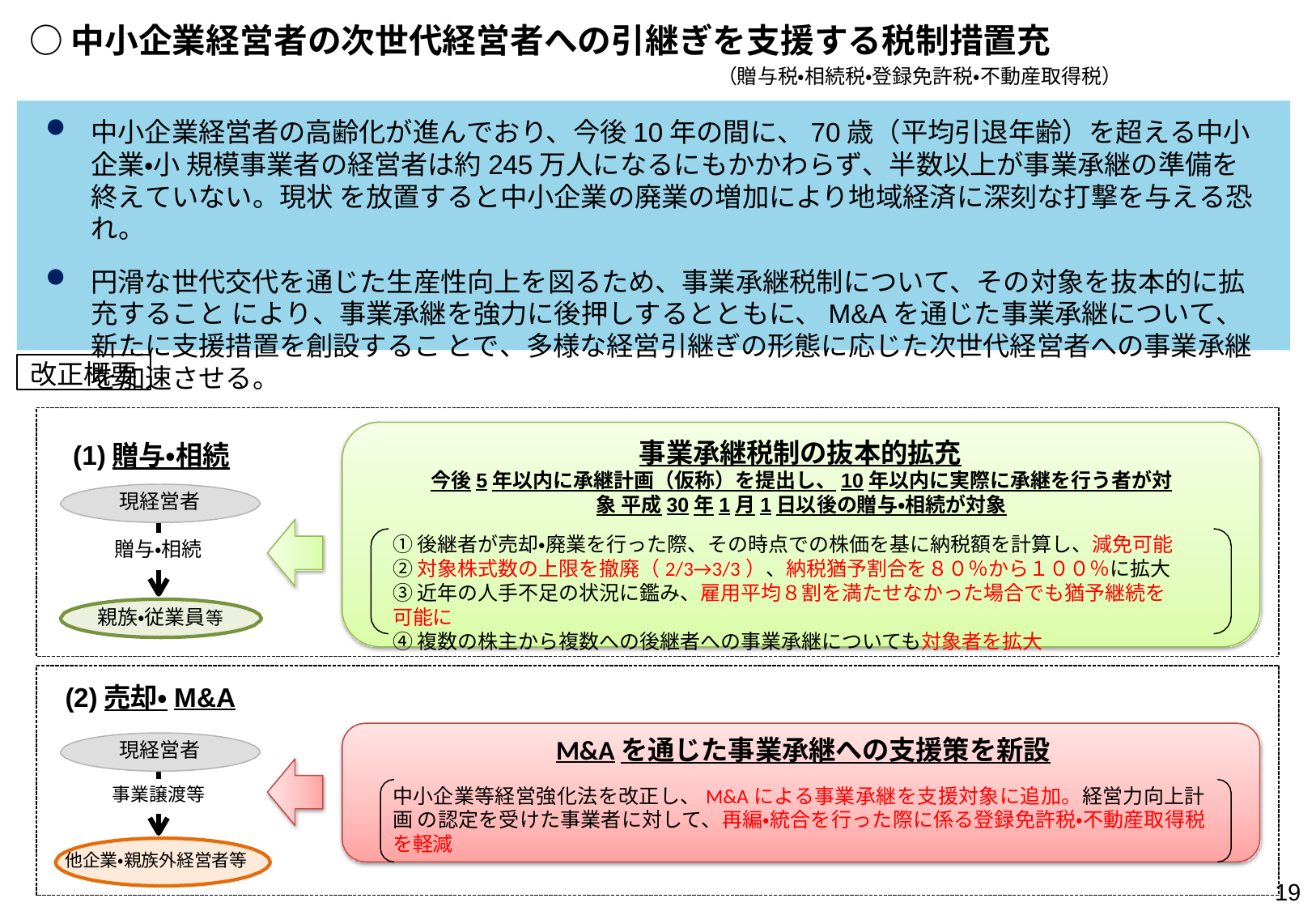

# ○中小企業経営者の次世代経営者への引継ぎを支援する税制措置充
（贈与税・相続税・登録免許税・不動産取得税）

中小企業経営者の高齢化が進んでおり、今後10年の間に、70歳（平均引退年齢）を超える中小企業・小 規模事業者の経営者は約245万人になるにもかかわらず、半数以上が事業承継の準備を終えていない。現状 を放置すると中小企業の廃業の増加により地域経済に深刻な打撃を与える恐れ。
円滑な世代交代を通じた生産性向上を図るため、事業承継税制について、その対象を抜本的に拡充すること により、事業承継を強力に後押しするとともに、M&Aを通じた事業承継について、新たに支援措置を創設するこ とで、多様な経営引継ぎの形態に応じた次世代経営者への事業承継を加速させる。
改正概要

事業承継税制の抜本的拡充
今後5年以内に承継計画（仮称）を提出し、10年以内に実際に承継を行う者が対象 平成30年1月1日以後の贈与・相続が対象
①後継者が売却・廃業を行った際、その時点での株価を基に納税額を計算し、減免可能
②対象株式数の上限を撤廃（2/3→3/3）、納税猶予割合を８０％から１００％に拡大
③近年の人手不足の状況に鑑み、雇用平均８割を満たせなかった場合でも猶予継続を可能に
④複数の株主から複数への後継者への事業承継についても対象者を拡大
(1)贈与・相続
現経営者
贈与・相続

親族・従業員等

(2)売却・M&A
現経営者
事業譲渡等

M&Aを通じた事業承継への支援策を新設
中小企業等経営強化法を改正し、M&Aによる事業承継を支援対象に追加。経営力向上計画 の認定を受けた事業者に対して、再編・統合を行った際に係る登録免許税・不動産取得税 を軽減

他企業・親族外経営者等
19